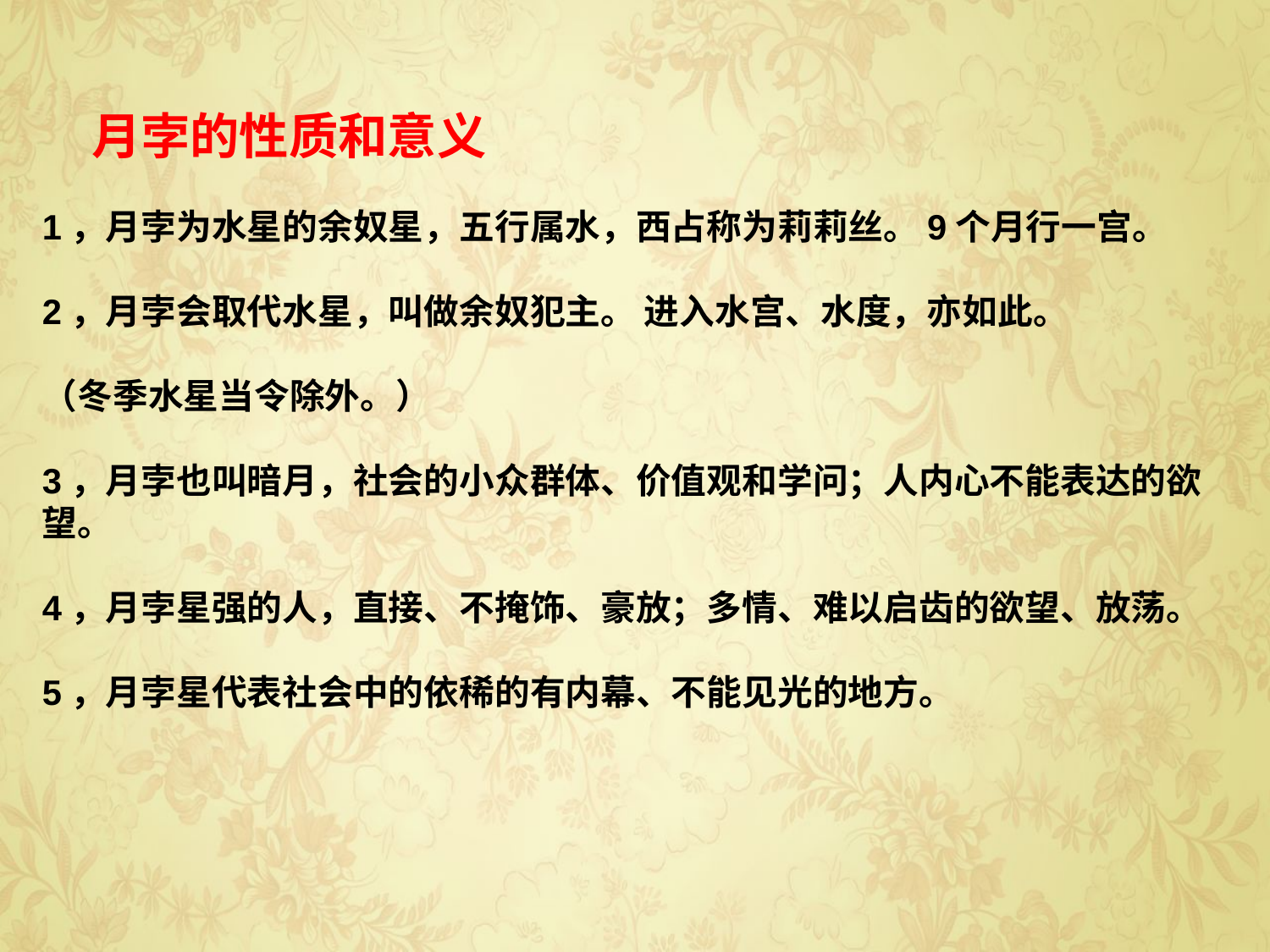

月孛的性质和意义
1，月孛为水星的余奴星，五行属水，西占称为莉莉丝。9个月行一宫。

2，月孛会取代水星，叫做余奴犯主。 进入水宫、水度，亦如此。

（冬季水星当令除外。）

3，月孛也叫暗月，社会的小众群体、价值观和学问；人内心不能表达的欲望。

4，月孛星强的人，直接、不掩饰、豪放；多情、难以启齿的欲望、放荡。

5，月孛星代表社会中的依稀的有内幕、不能见光的地方。